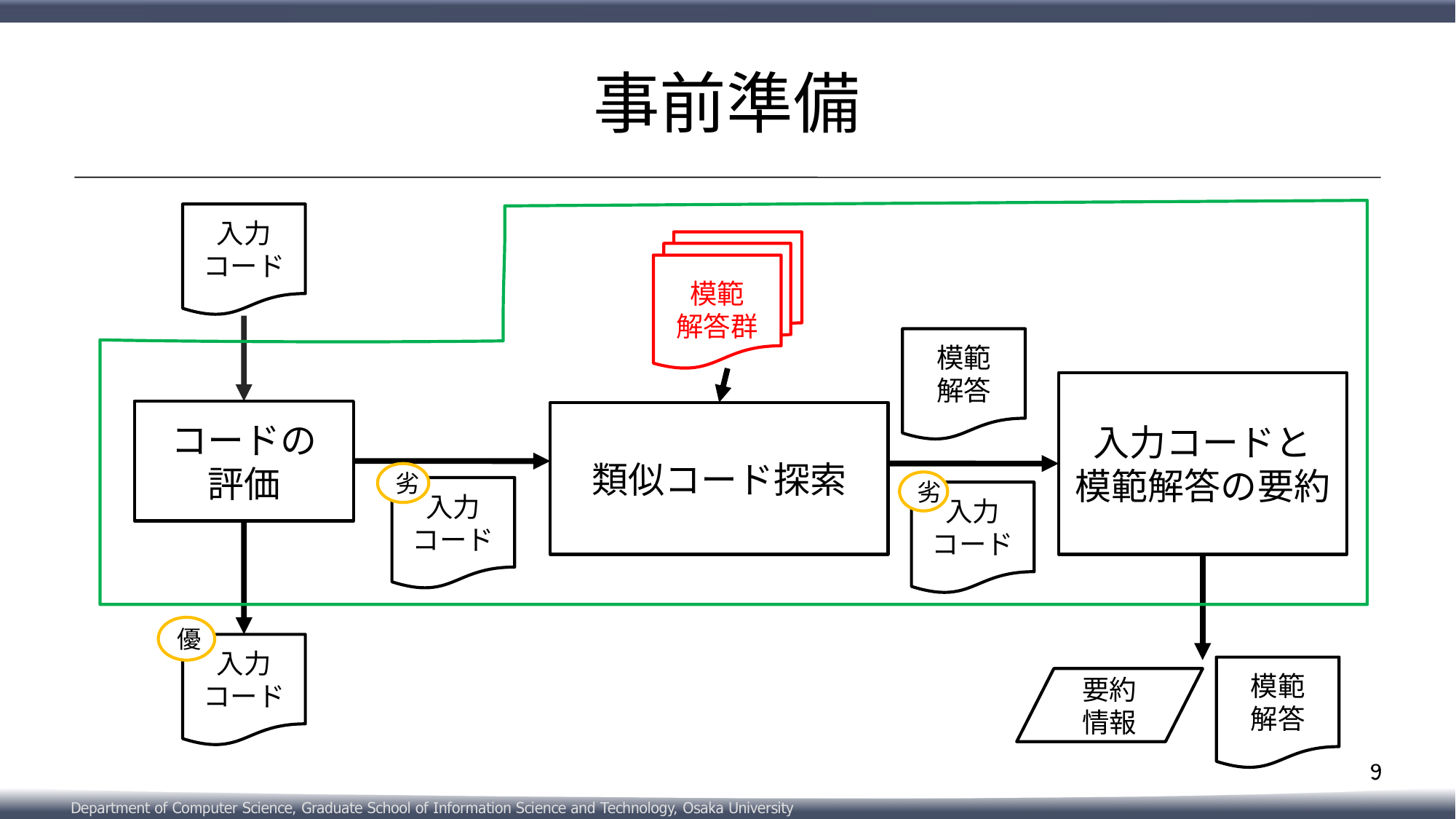

# 事前準備

入力コード
模範
解答群
模範
解答
入力コードと
模範解答の要約
コードの
評価
類似コード探索
劣
劣
入力コード
入力コード
優
入力コード
模範
解答
要約
情報
9